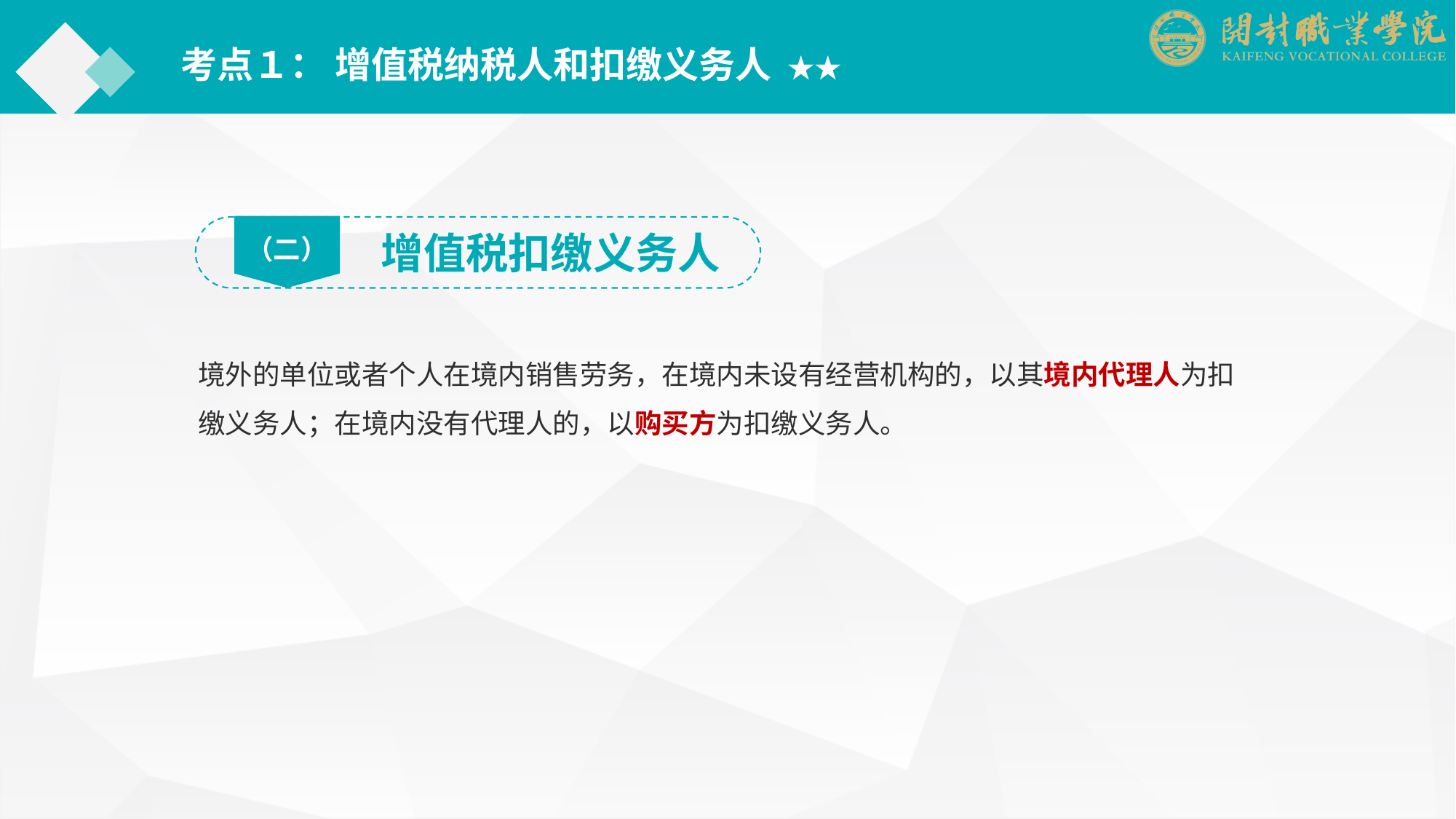

考点１： 增值税纳税人和扣缴义务人  ★★
（二）

增值税扣缴义务人
境外的单位或者个人在境内销售劳务，在境内未设有经营机构的，以其境内代理人为扣缴义务人；在境内没有代理人的，以购买方为扣缴义务人。